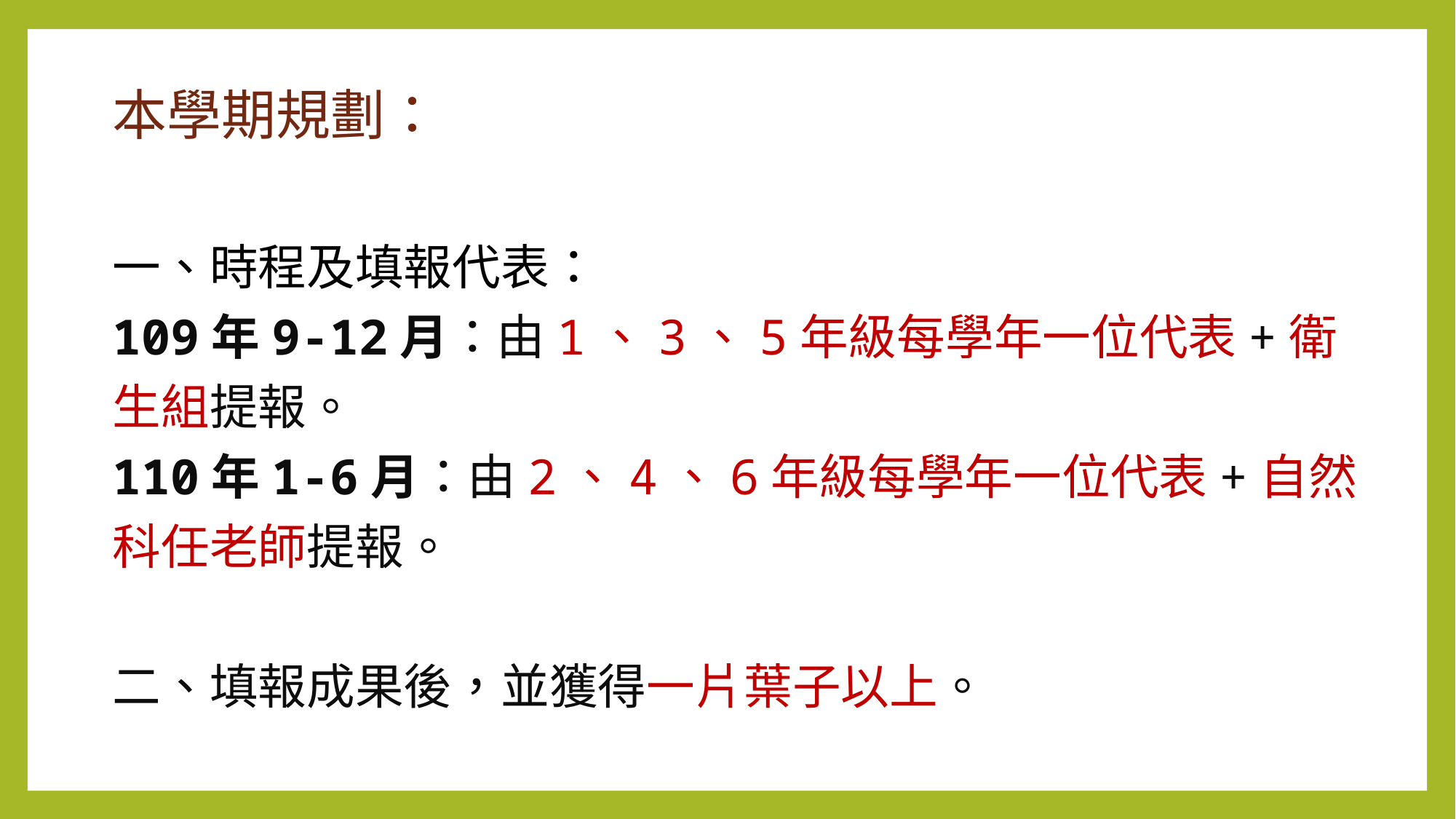

本學期規劃：

一、時程及填報代表：
109年9-12月：由1、3、5年級每學年一位代表+衛生組提報。
110年1-6月：由2、4、6年級每學年一位代表+自然科任老師提報。

二、填報成果後，並獲得一片葉子以上。